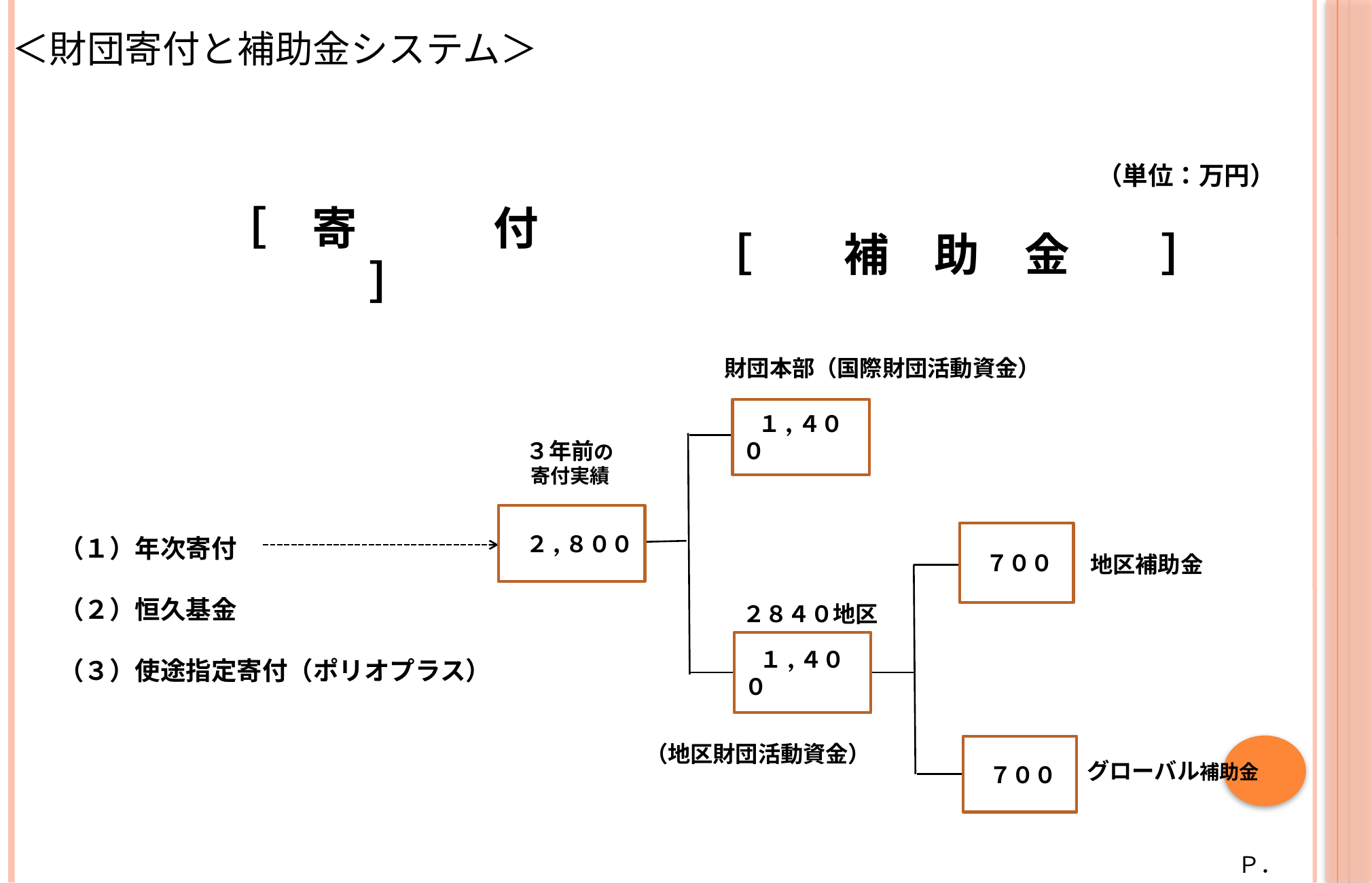

# ＜財団寄付と補助金システム＞
 （単位：万円）
 ［　寄　　　付　］
［　　補　助　金　　］
財団本部（国際財団活動資金）
  １,４００
３年前の
寄付実績
（１）年次寄付

（２）恒久基金

（３）使途指定寄付（ポリオプラス）
  ２,８００
  ７００
地区補助金
２８４０地区
  １,４００
（地区財団活動資金）
  ７００
グローバル補助金
Ｐ．１